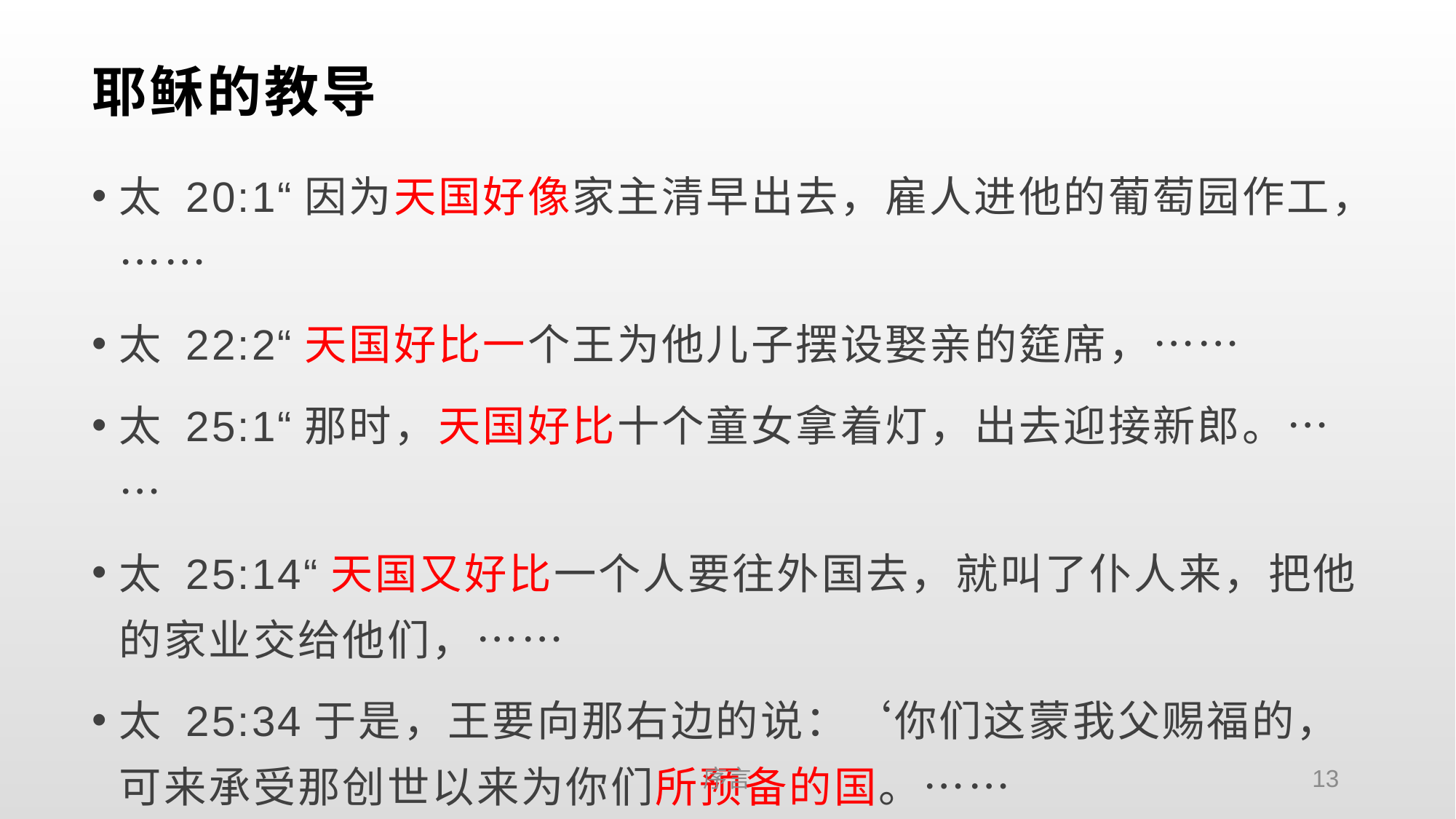

# 耶稣的教导
太 20:1“因为天国好像家主清早出去，雇人进他的葡萄园作工，……
太 22:2“天国好比一个王为他儿子摆设娶亲的筵席，……
太 25:1“那时，天国好比十个童女拿着灯，出去迎接新郎。……
太 25:14“天国又好比一个人要往外国去，就叫了仆人来，把他的家业交给他们，……
太 25:34于是，王要向那右边的说：‘你们这蒙我父赐福的，可来承受那创世以来为你们所预备的国。……
序言
13